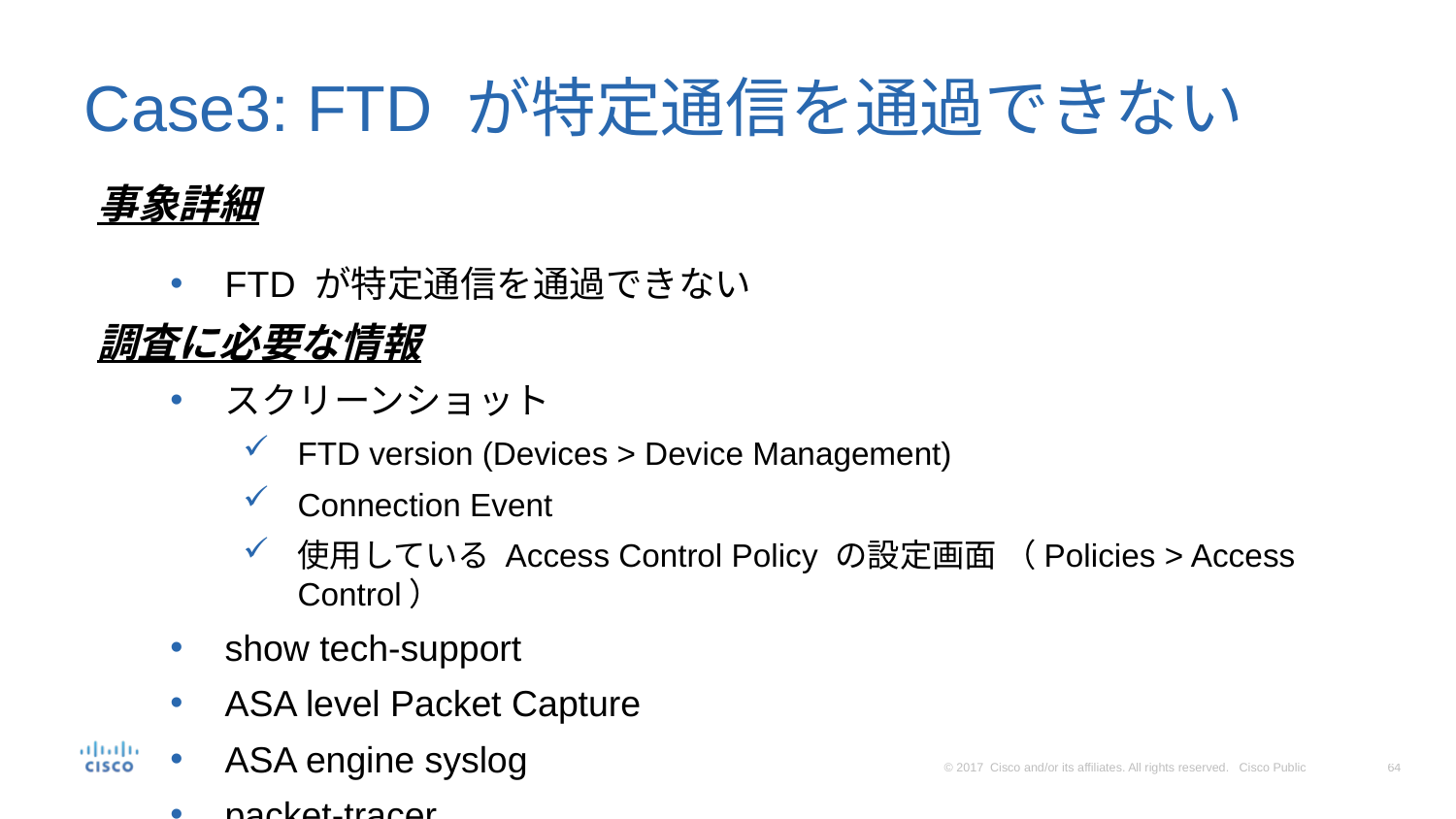

# Case3: FTD が特定通信を通過できない
事象詳細
FTD が特定通信を通過できない
調査に必要な情報
スクリーンショット
FTD version (Devices > Device Management)
Connection Event
使用している Access Control Policy の設定画面 （Policies > Access Control）
show tech-support
ASA level Packet Capture
ASA engine syslog
packet-tracer